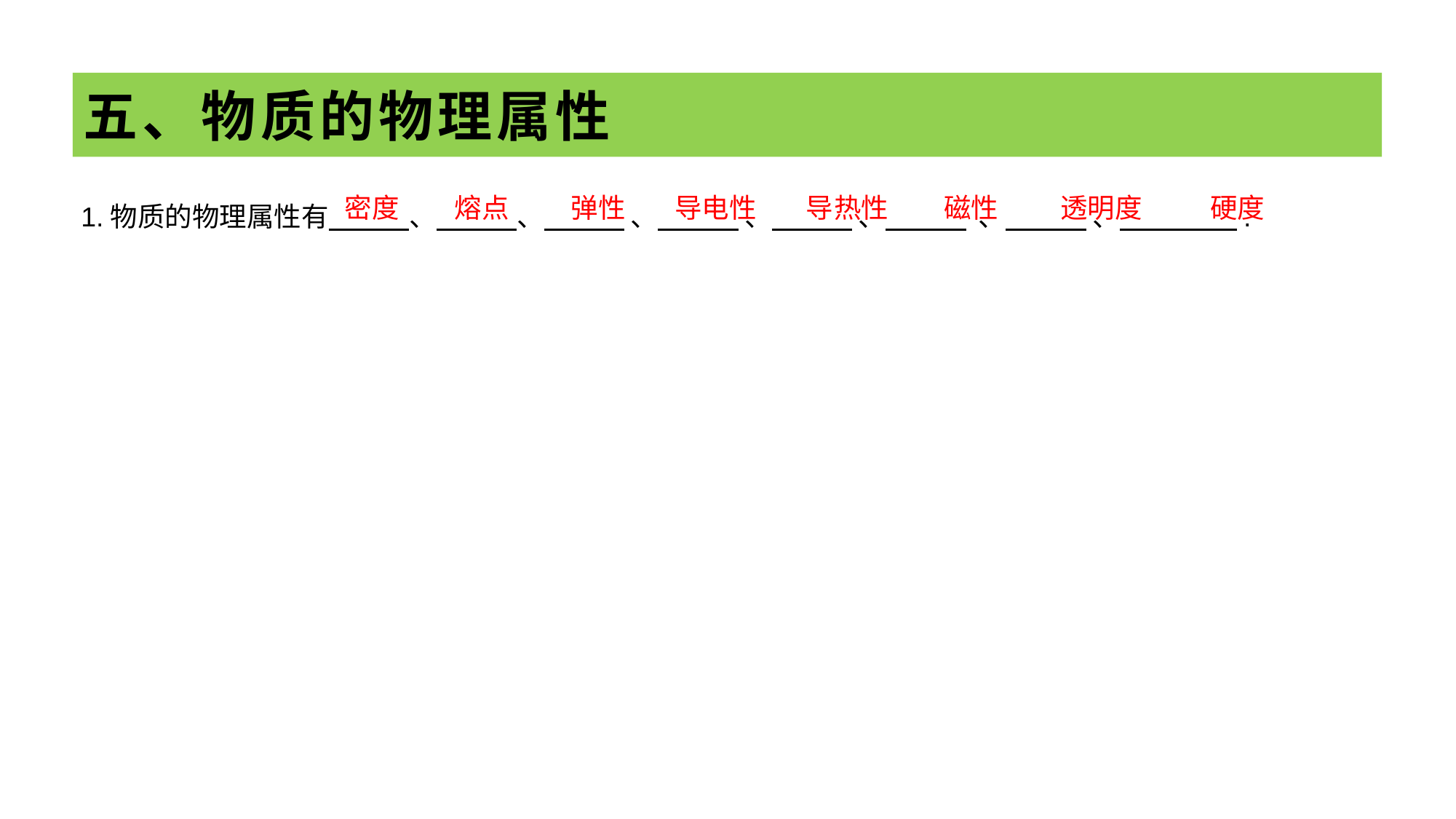

# 五、物质的物理属性
1.物质的物理属性有             、             、              、              、              、               、              、                   .
 密度         熔点          弹性        导电性        导热性         磁性          透明度           硬度